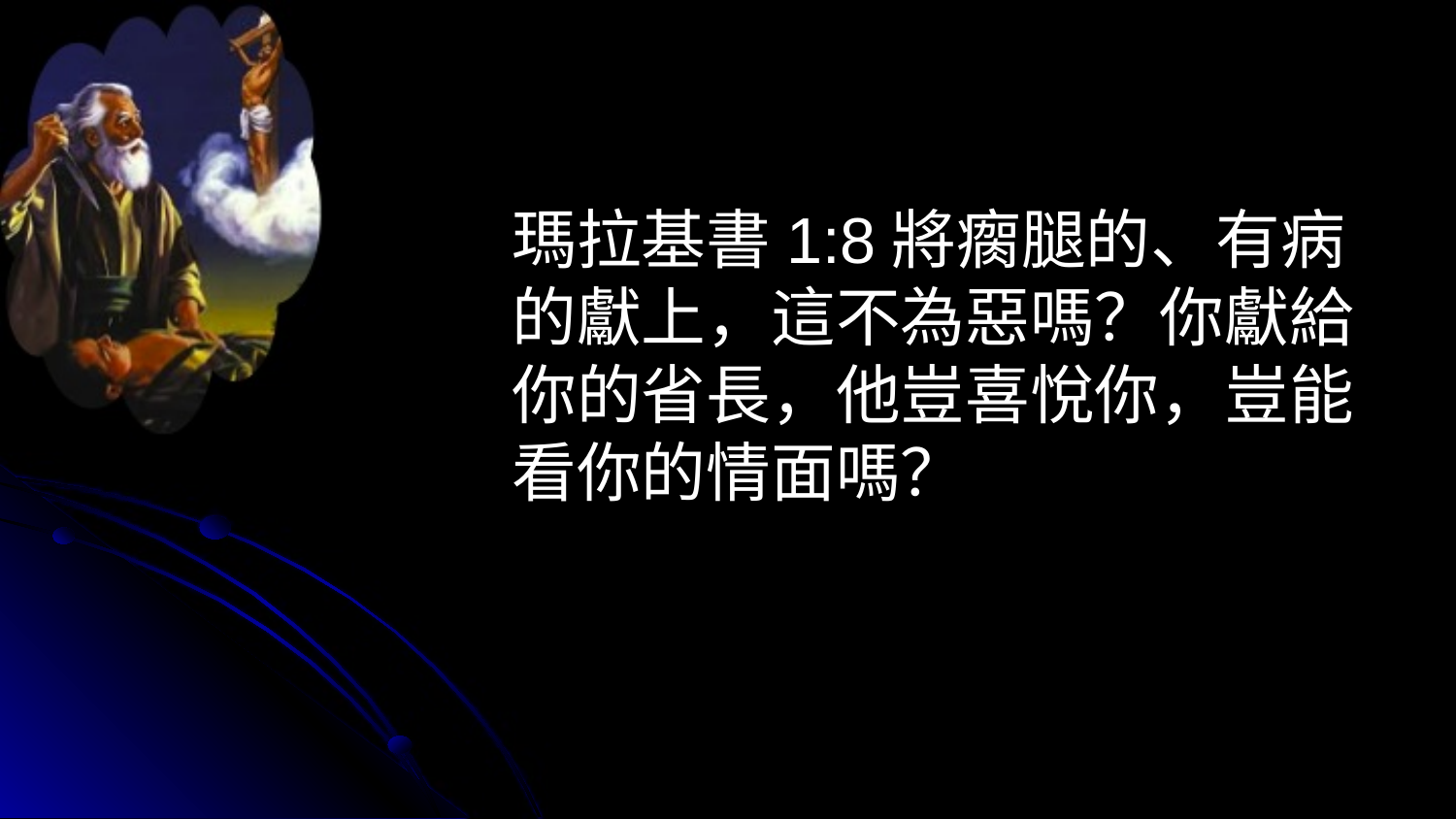

#
瑪拉基書1:8將瘸腿的、有病的獻上，這不為惡嗎？你獻給你的省長，他豈喜悅你，豈能看你的情面嗎？